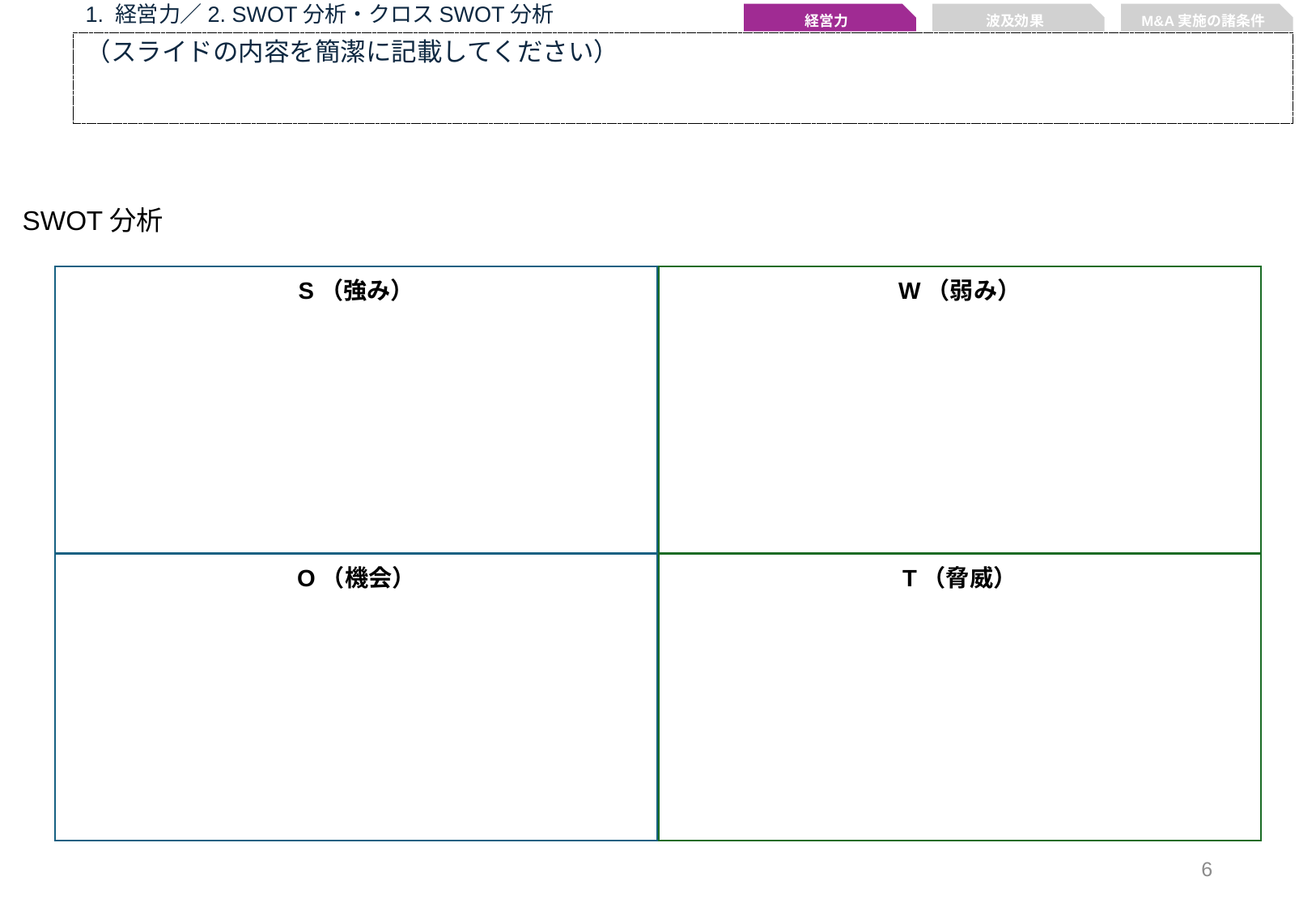

1. 経営力／2. SWOT分析・クロスSWOT分析
経営力
波及効果
M&A実施の諸条件
（スライドの内容を簡潔に記載してください）
SWOT分析
S（強み）

W（弱み）

O（機会）

T（脅威）

6